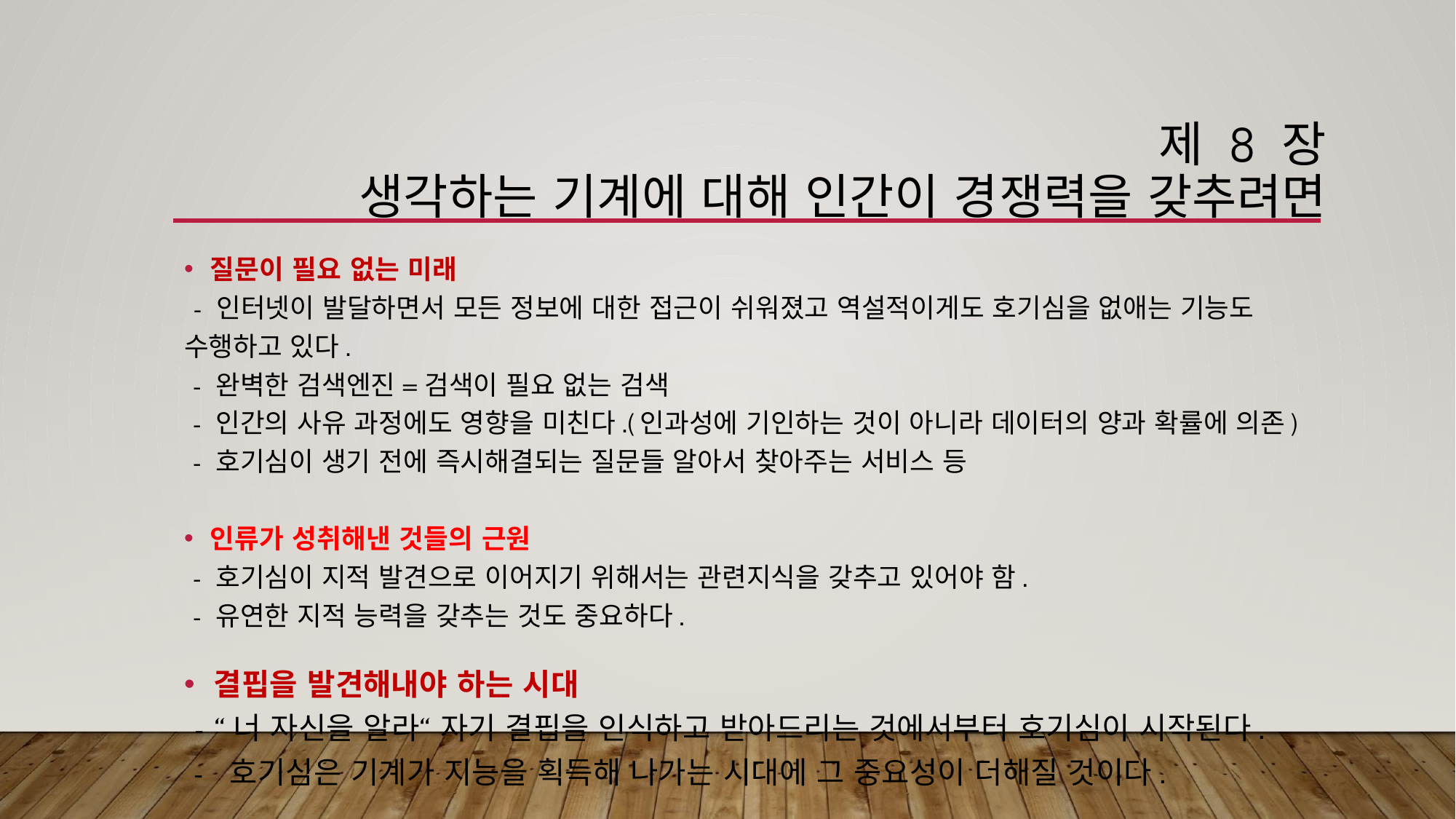

제 8 장
생각하는 기계에 대해 인간이 경쟁력을 갖추려면
질문이 필요 없는 미래
 - 인터넷이 발달하면서 모든 정보에 대한 접근이 쉬워졌고 역설적이게도 호기심을 없애는 기능도 수행하고 있다.
 - 완벽한 검색엔진=검색이 필요 없는 검색
 - 인간의 사유 과정에도 영향을 미친다.(인과성에 기인하는 것이 아니라 데이터의 양과 확률에 의존)
 - 호기심이 생기 전에 즉시해결되는 질문들 알아서 찾아주는 서비스 등

인류가 성취해낸 것들의 근원
 - 호기심이 지적 발견으로 이어지기 위해서는 관련지식을 갖추고 있어야 함.
 - 유연한 지적 능력을 갖추는 것도 중요하다.
결핍을 발견해내야 하는 시대
 - “너 자신을 알라“ 자기 결핍을 인식하고 받아드리는 것에서부터 호기심이 시작된다.
 -  호기심은 기계가 지능을 획득해 나가는 시대에 그 중요성이 더해질 것이다.